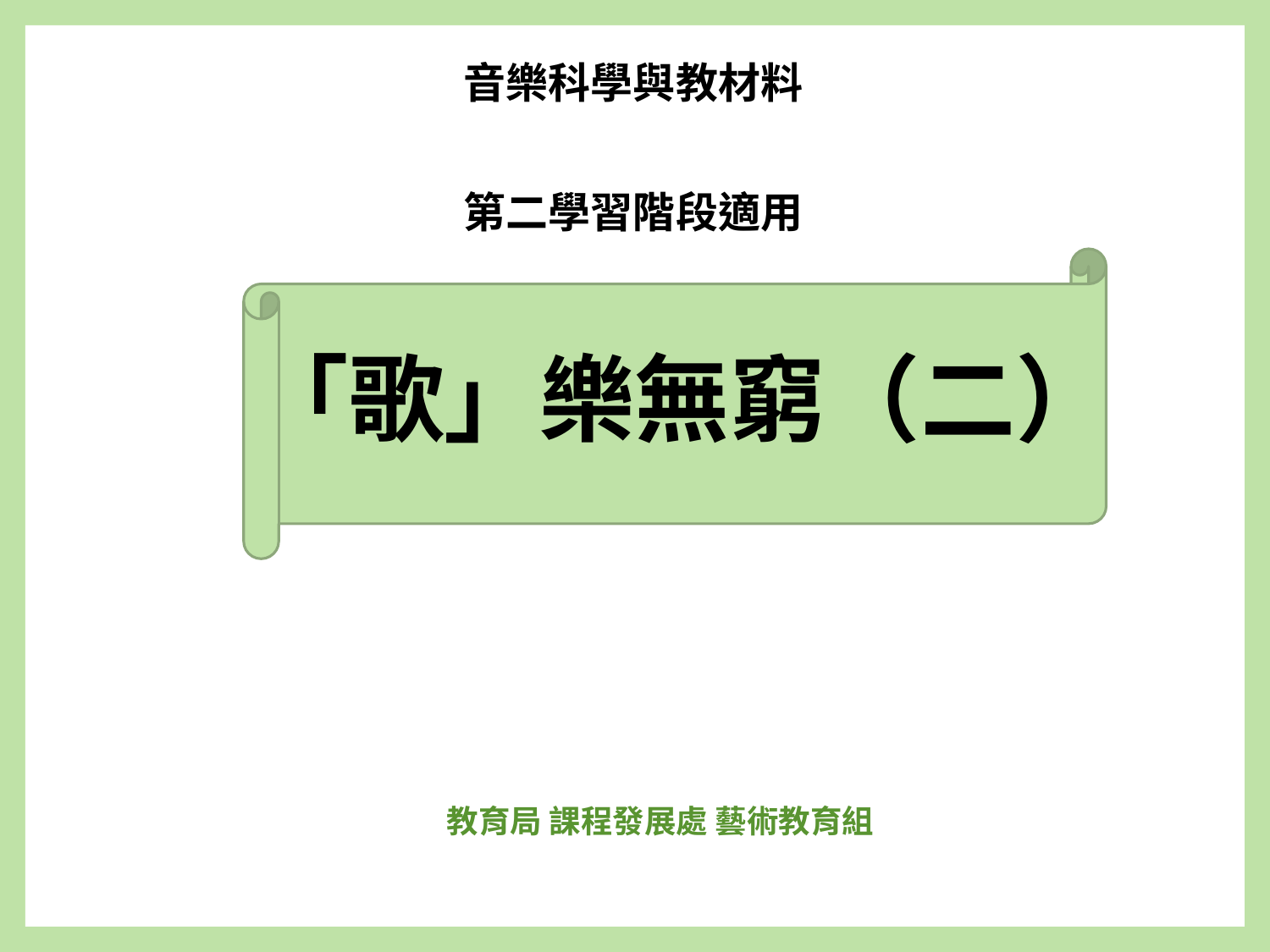

音樂科學與教材料

第二學習階段適用
「歌」樂無窮（二）

教育局 課程發展處 藝術教育組